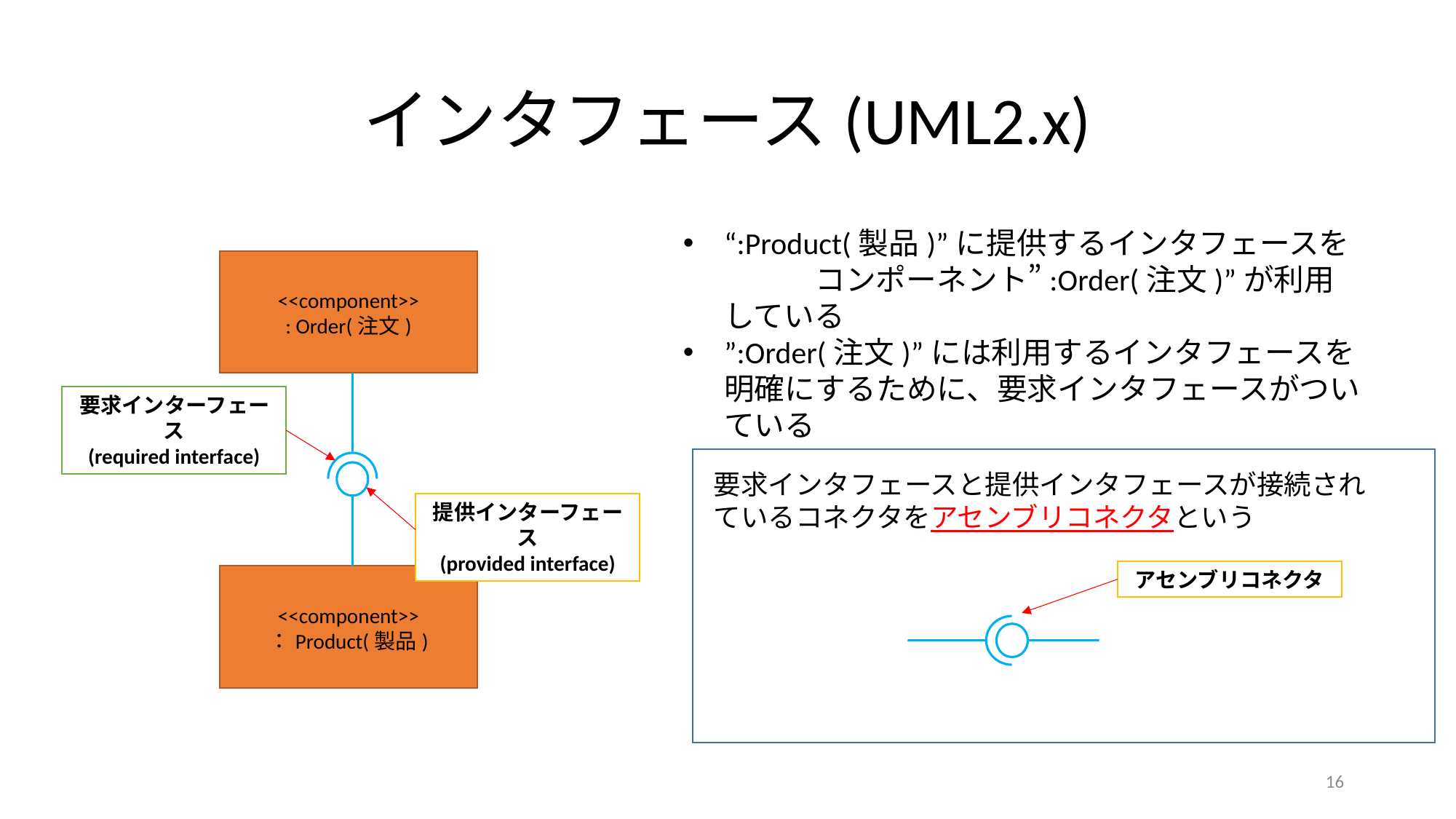

# インタフェース(UML2.x)
“:Product(製品)”に提供するインタフェースを　　　コンポーネント”:Order(注文)”が利用している
”:Order(注文)”には利用するインタフェースを明確にするために、要求インタフェースがついている

<<component>>
: Order(注文)
要求インターフェース
(required interface)

要求インタフェースと提供インタフェースが接続されているコネクタをアセンブリコネクタという

提供インターフェース
(provided interface)

アセンブリコネクタ

<<component>>
：Product(製品)

16